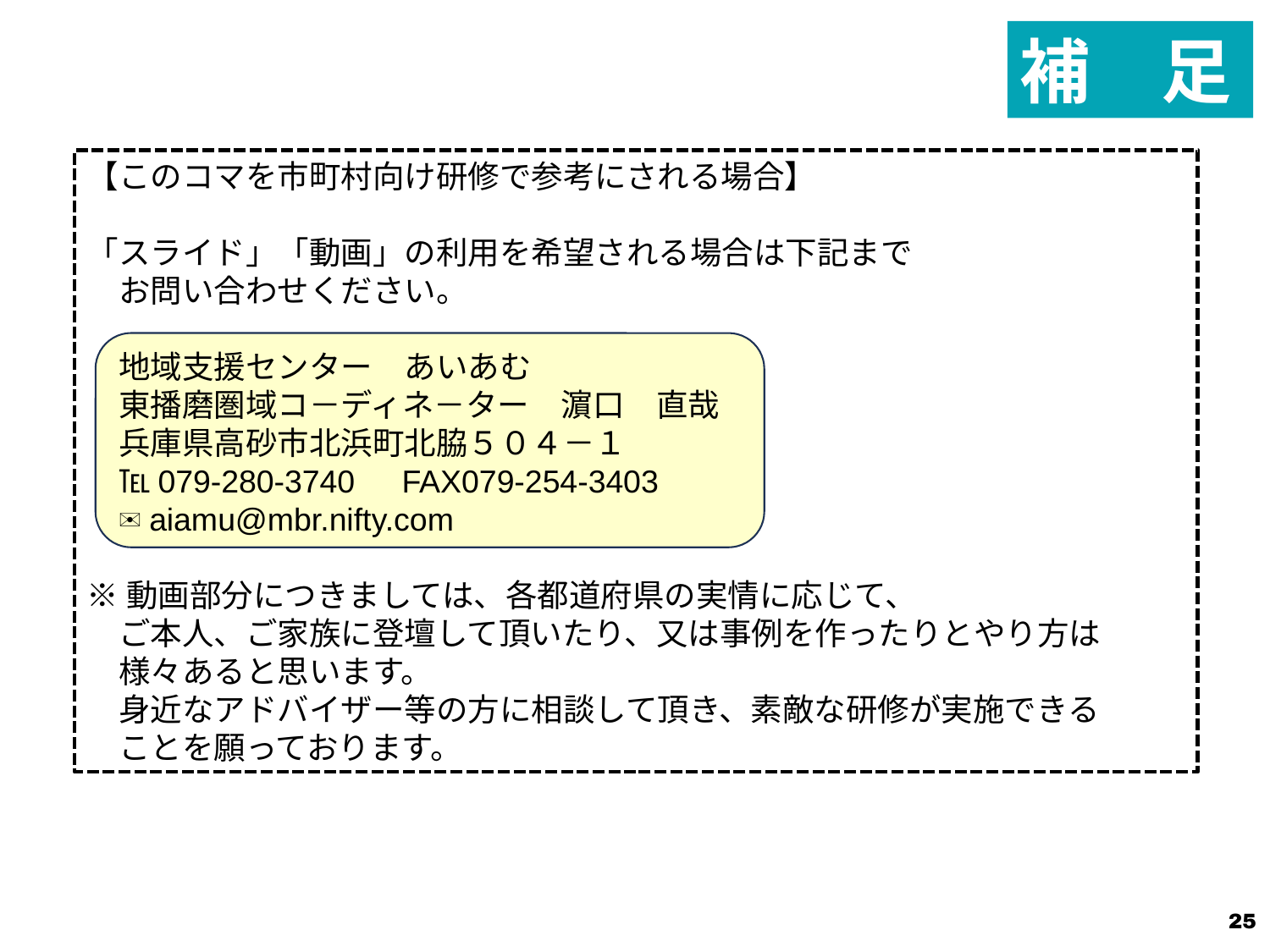

補　足
【このコマを市町村向け研修で参考にされる場合】

「スライド」「動画」の利用を希望される場合は下記まで
　お問い合わせください。

　地域支援センター　あいあむ
　東播磨圏域コ－ディネ－ター　濵口　直哉
　兵庫県高砂市北浜町北脇５０４－１
　℡079-280-3740　FAX079-254-3403
　✉aiamu@mbr.nifty.com

※動画部分につきましては、各都道府県の実情に応じて、
　ご本人、ご家族に登壇して頂いたり、又は事例を作ったりとやり方は
　様々あると思います。
　身近なアドバイザー等の方に相談して頂き、素敵な研修が実施できる
　ことを願っております。

25